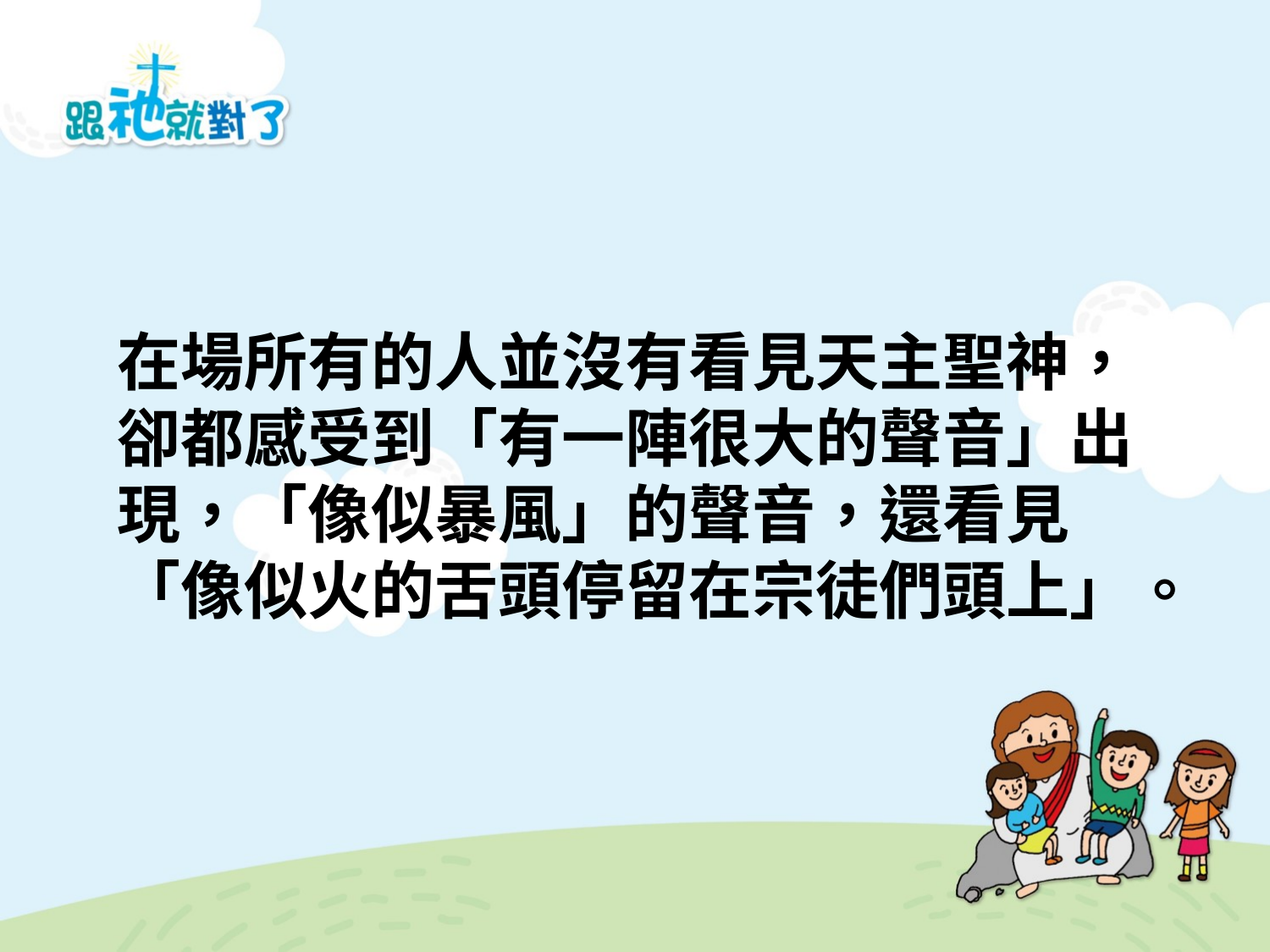

在場所有的人並沒有看見天主聖神，卻都感受到「有一陣很大的聲音」出現，「像似暴風」的聲音，還看見「像似火的舌頭停留在宗徒們頭上」。